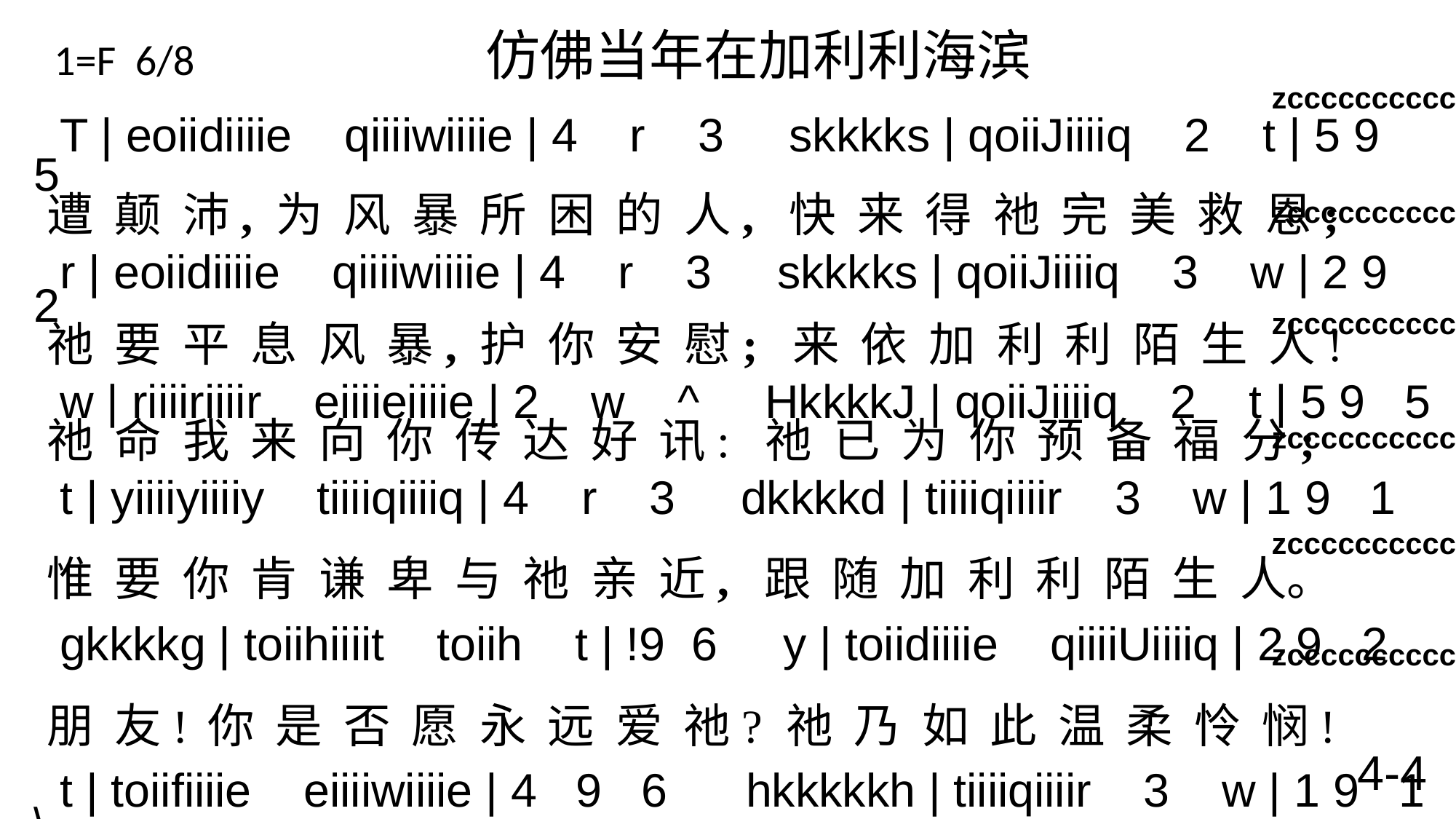

# 1=F  6/8                            仿佛当年在加利利海滨
    zcccccccccccZ
  T | eoiidiiiie    qiiiiwiiiie | 4    r    3     skkkks | qoiiJiiiiq    2    t | 5 9   5
遭  颠  沛, 为  风  暴  所  困  的  人,  快  来  得  祂  完  美  救  恩;
 r | eoiidiiiie    qiiiiwiiiie | 4    r    3     skkkks | qoiiJiiiiq    3    w | 2 9   2
祂  要  平  息  风  暴, 护  你  安  慰;  来  依  加  利  利  陌  生  人!
 w | riiiiriiiir    eiiiieiiiie | 2    w    ^     HkkkkJ | qoiiJiiiiq    2    t | 5 9   5
祂  命  我  来  向  你  传  达  好  讯:  祂  已  为  你  预  备  福  分;
 t | yiiiiyiiiiy    tiiiiqiiiiq | 4    r    3     dkkkkd | tiiiiqiiiir    3    w | 1 9   1
惟  要  你  肯  谦  卑  与  祂  亲  近,  跟  随  加  利  利  陌  生  人。
 gkkkkg | toiihiiiit    toiih    t | !9  6     y | toiidiiiie    qiiiiUiiiiq | 2 9   2
朋  友! 你  是  否  愿  永  远  爱  祂? 祂  乃  如  此  温  柔  怜  悯!
 t | toiifiiiie    eiiiiwiiiie | 4   9   6      hkkkkkh | tiiiiqiiiir    3    w | 1 9   1 \
今  日  便  认  祂  为  你  救      主,   信   靠  加  利  利  陌  生  人!
    zcccccccccccZ
    zcccccccccccZ
    zcccccccccccZ
    zcccccccccccZ
    zcccccccccccZ
4-4